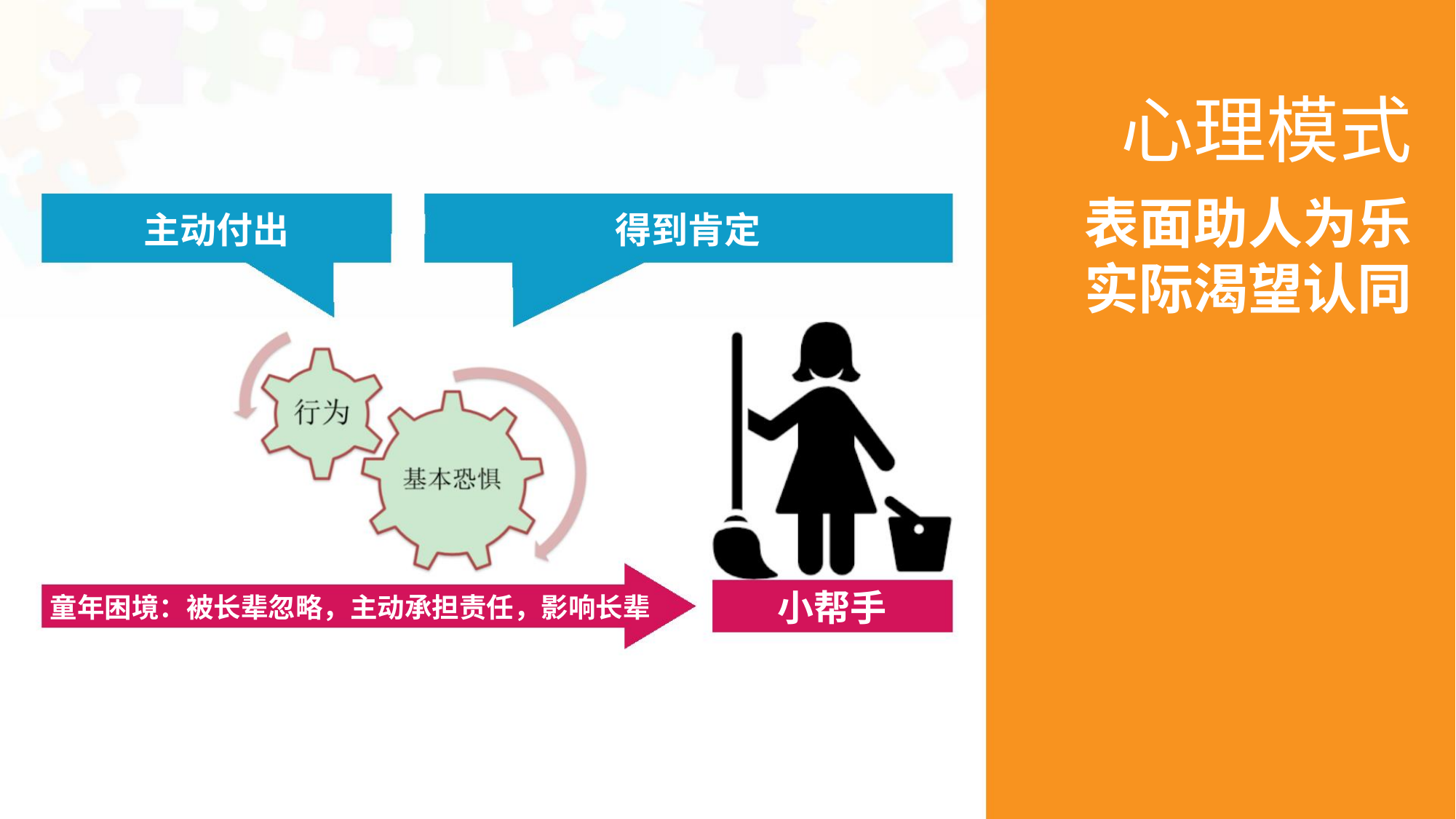

心理模式
表面助人为乐
实际渴望认同
主动付出
得到肯定
小帮手
童年困境：被长辈忽略，主动承担责任，影响长辈